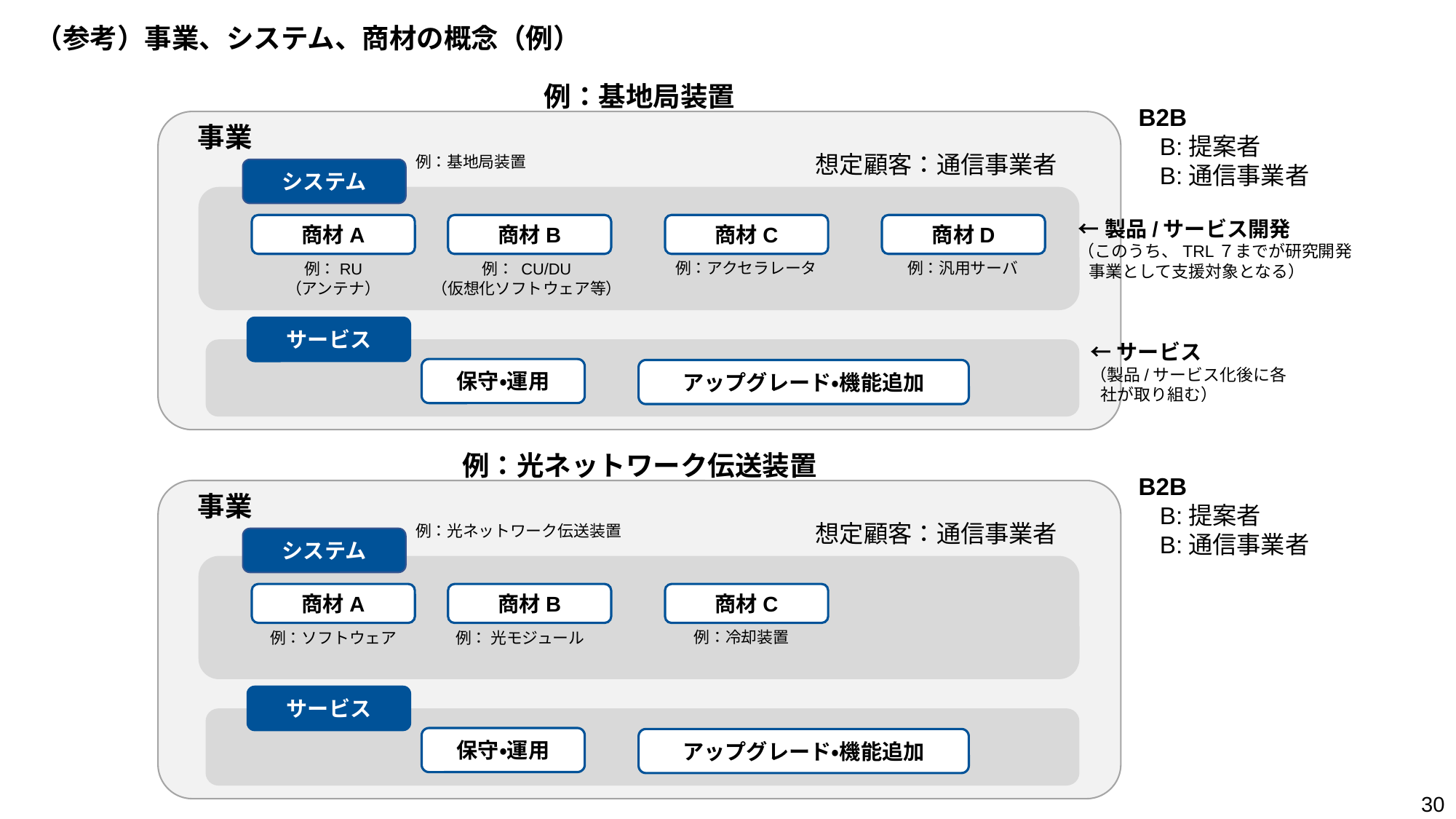

（参考）事業、システム、商材の概念（例）
例：基地局装置
B2B
B:提案者
B:通信事業者

事業
想定顧客：通信事業者
例：基地局装置
システム

←製品/サービス開発
（このうち、TRL７までが研究開発事業として支援対象となる）
商材D
商材C
商材A
商材B
例：汎用サーバ
例：アクセラレータ
例：RU
（アンテナ）
例： CU/DU
（仮想化ソフトウェア等）
サービス
←サービス
（製品/サービス化後に各社が取り組む）

保守・運用
アップグレード・機能追加
例：光ネットワーク伝送装置
B2B
B:提案者
B:通信事業者

事業
想定顧客：通信事業者
例：光ネットワーク伝送装置
システム

商材C
商材A
商材B
例：冷却装置
例：ソフトウェア
例： 光モジュール
サービス

保守・運用
アップグレード・機能追加